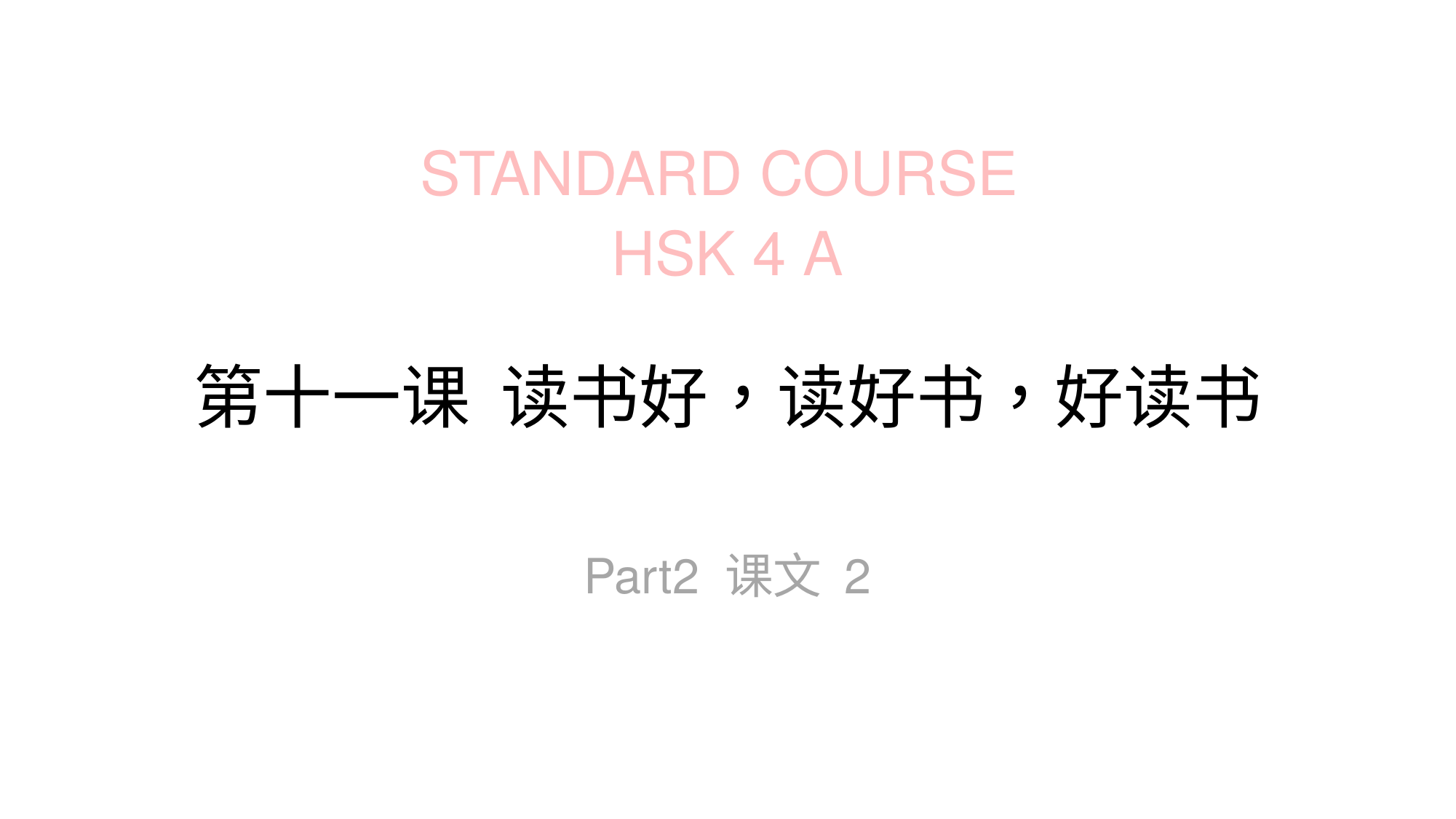

STANDARD COURSE
HSK 4 A
# 第十一课  读书好，读好书，好读书
Part2 课文 2